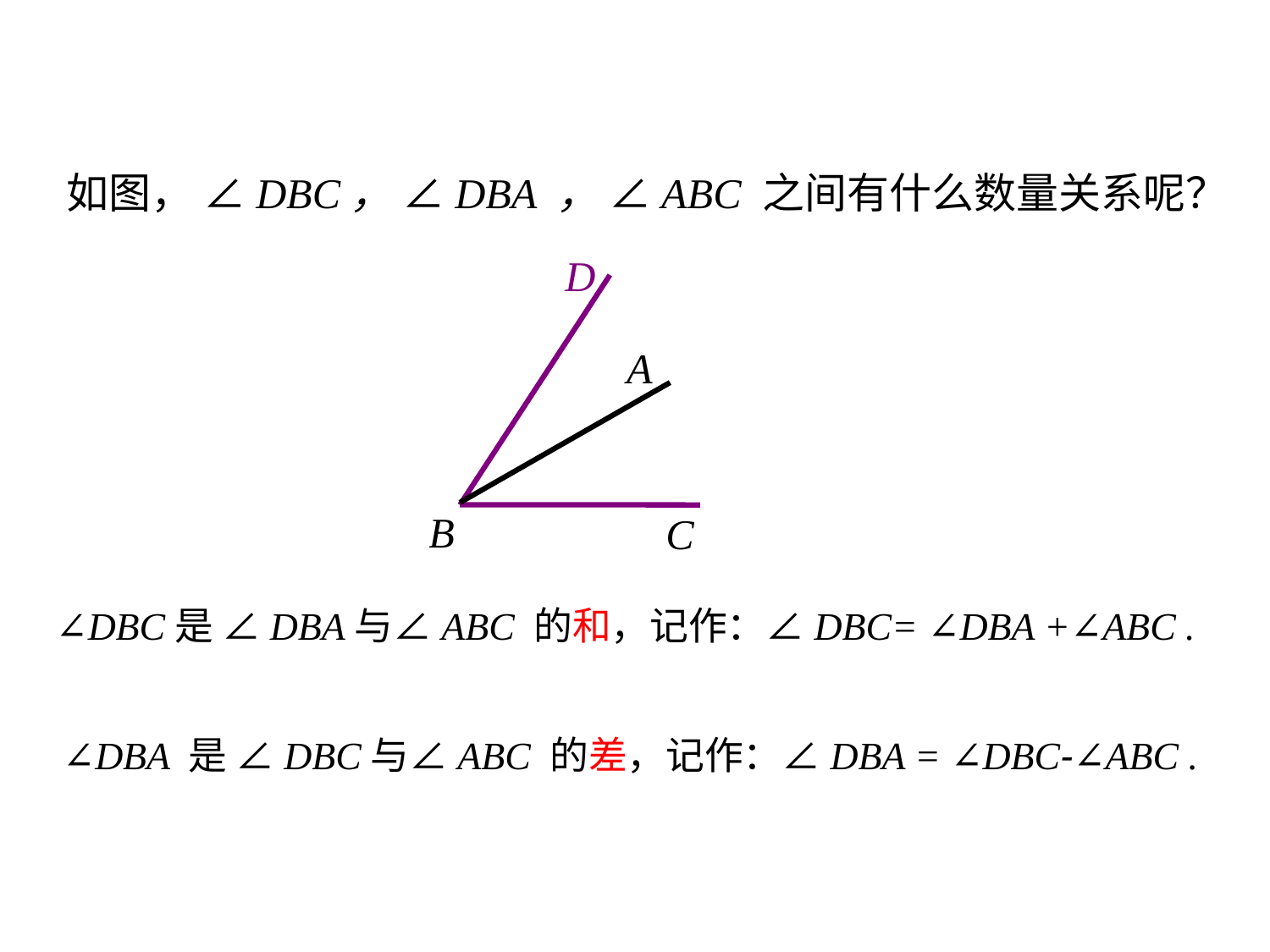

如图， ∠DBC， ∠DBA ， ∠ABC 之间有什么数量关系呢？
D

A

B
C

∠DBC是 ∠DBA与∠ABC 的和，记作：∠DBC= ∠DBA +∠ABC .
∠DBA 是 ∠DBC与∠ABC 的差，记作：∠DBA = ∠DBC-∠ABC .